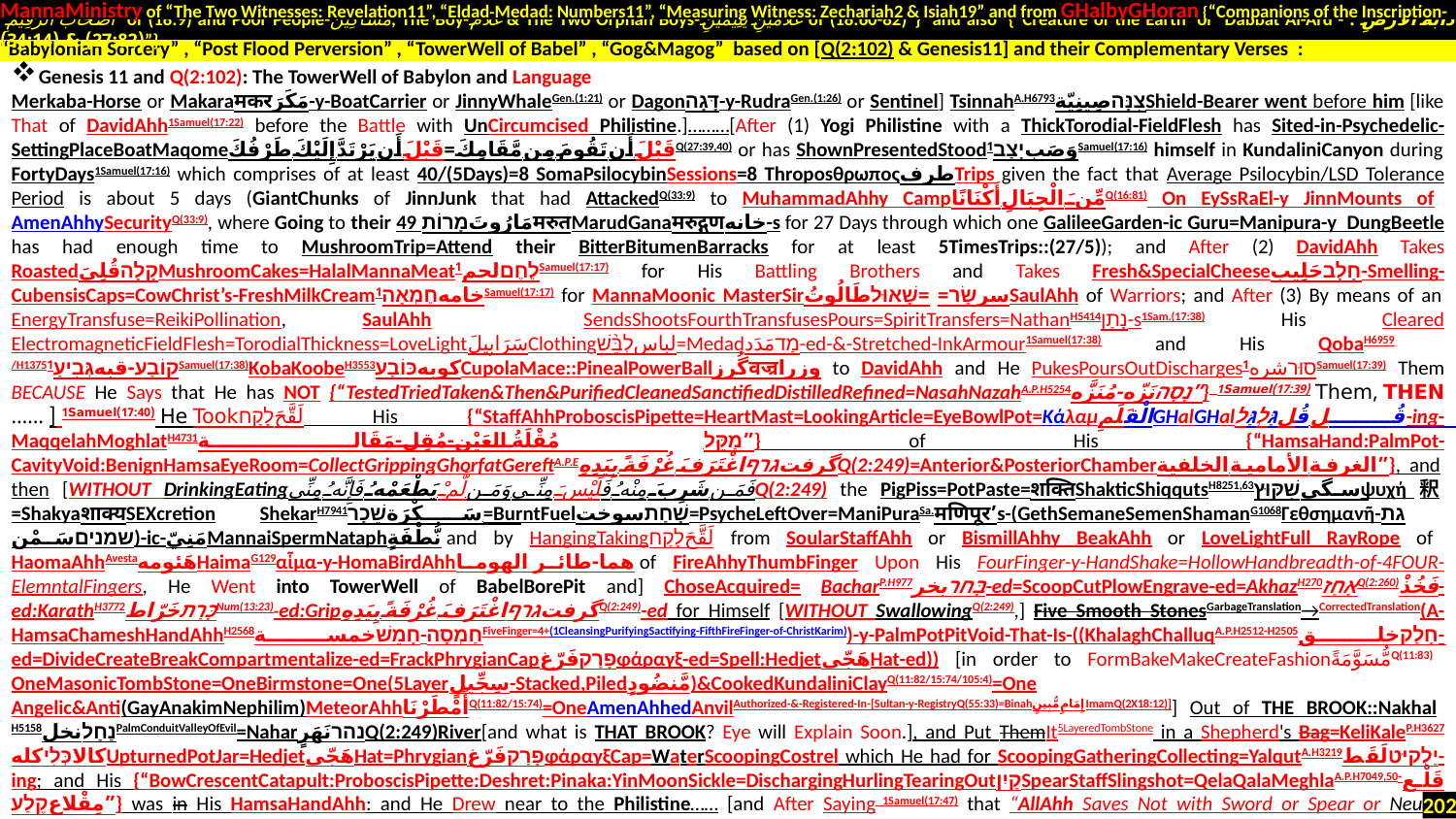

MannaMinistry of “The Two Witnesses: Revelation11”, “Eldad-Medad: Numbers11”, “Measuring Witness: Zechariah2 & Isiah19” and from GHalbyGHoran {“Companions of the Inscription-
 أَصْحَابَ الرَّقِيمِ  of (18:9) and Poor People-مَسَاكِينَ, The Boy-غُلَامُ & The Two Orphan Boys-غُلَامَيْنِ يَتِيمَيْنِ of (18:60-82)”}  and also  {“Creature of the Earth  or  Dabbat Al-Ard - دَابَّةُ الْأَرْضِ : (27:82) & (34:14)”}
.
Genesis 11 and Q(2:102): The TowerWell of Babylon and Language
Merkaba-Horse or Makaraमकरمَكَرَ-y-BoatCarrier or JinnyWhaleGen.(1:21) or Dagonדָּגָה-y-RudraGen.(1:26) or Sentinel] TsinnahA.H6793צִנָּהصِينِيّةShield-Bearer went before him [like That of DavidAhh1Samuel(17:22) before the Battle with UnCircumcised Philistine.]………[After (1) Yogi Philistine with a ThickTorodial-FieldFlesh has Sited-in-Psychedelic-SettingPlaceBoatMaqomeقَبْلَ أَن تَقُومَ مِن مَّقَامِكَ=قَبْلَ أَن يَرْتَدَّ إِلَيْكَ طَرْفُكَQ(27:39,40) or has ShownPresentedStoodوَصَبיָצַב1Samuel(17:16) himself in KundaliniCanyon during FortyDays1Samuel(17:16) which comprises of at least 40/(5Days)=8 SomaPsilocybinSessions=8 ThroposθρωποςطرفTrips given the fact that Average Psilocybin/LSD Tolerance Period is about 5 days (GiantChunks of JinnJunk that had AttackedQ(33:9) to MuhammadAhhy Campمِّنَ الْجِبَالِ أَكْنَانًاQ(16:81) On EySsRaEl-y JinnMounts of AmenAhhySecurityQ(33:9), where Going to their 49 مَارُوتَמָרוֹתमरुतMarudGanaमरुद्गणخانه-s for 27 Days through which one GalileeGarden-ic Guru=Manipura-y  DungBeetle has had enough time to MushroomTrip=Attend their BitterBitumenBarracks for at least 5TimesTrips::(27/5)); and After (2) DavidAhh Takes RoastedקָלָהقُلِيَMushroomCakes=HalalMannaMeatלֶחֶםلحم1Samuel(17:17) for His Battling Brothers and Takes Fresh&SpecialCheeseחָלָבحَلِيب-Smelling-CubensisCaps=CowChrist’s-FreshMilkCreamخامهחֶמְאָה1Samuel(17:17) for MannaMoonic MasterSirسرשַׂר= =שָׁאוּלطَالُوتُSaulAhh of Warriors; and After (3) By means of an EnergyTransfuse=ReikiPollination, SaulAhh  SendsShootsFourthTransfusesPours=SpiritTransfers=NathanH5414נָתַן-s1Sam.(17:38) His Cleared ElectromagneticFieldFlesh=TorodialThickness=LoveLightسَرَابِيلَClothingلباسלְבֵּ֨שׁ=Medadמַדمَدَد-ed-&-Stretched-InkArmour1Samuel(17:38) and His QobaH6959 /H1375קוֹבַע-قبهגְּבִיעַ1Samuel(17:38)KobaKoobeH3553کوبهכּוֹבַעCupolaMace::PinealPowerBallگُرزवज्रوزرا to DavidAhh and He PukesPoursOutDischargesסוּרشره1Samuel(17:39) Them BECAUSE He Says that He has NOT {“TestedTriedTaken&Then&PurifiedCleanedSanctifiedDistilledRefined=NasahNazahA.P.H5254נָסָהنَزّه-مُنَزَّه”} 1Samuel(17:39) Them, THEN …… ] 1Samuel(17:40) He Tookلَقَّحَלָקַח His {“StaffAhhProboscisPipette=HeartMast=LookingArticle=EyeBowlPot=ΚάλαμالْقَلَمِGHalGHalقُل قُلגַּלְגַּל-ing-MaqqelahMoghlatH4731מַקֵּל.مُقْلَةُ العَيْن-مُقِل-مَقَالة”} of His {“HamsaHand:PalmPot-CavityVoid:BenignHamsaEyeRoom=CollectGrippingGhorfatGereftA.P.Eگرفتגרףاغْتَرَفَ غُرْفَةً بِيَدِهِQ(2:249)=Anterior&PosteriorChamberالغرفة الأمامية الخلفية”}, and then [WITHOUT DrinkingEatingفَمَن شَرِبَ مِنْهُ فَلَيْسَ مِنِّي وَمَن لَّمْ يَطْعَمْهُ فَإِنَّهُ مِنِّيQ(2:249) the PigPiss=PotPaste=शक्तिShakticShiqqutsH8251,63سگیשִׁקּוּץψυχή釈=Shakyaशाक्यSEXcretion ShekarH7941سَكْرَةשֵׁכָר.=BurntFuelשָׁחַתسوخت=PsycheLeftOver=ManiPuraSa.मणिपूर’s-(GethSemaneSemenShamanG1068Γεθσημανῆ-גת שמניםسَمْن)-ic-مَنِيّMannaiSpermNataphنُّطْفَةٍ and by HangingTakingلَقَّحَלָקַח from SoularStaffAhh or BismillAhhy BeakAhh or LoveLightFull RayRope of HaomaAhhAvestaهَئومهHaimaG129αἷμα-y-HomaBirdAhhهما-طائر الهوما of FireAhhyThumbFinger Upon His FourFinger-y-HandShake=HollowHandbreadth-of-4FOUR-ElemntalFingers, He Went into TowerWell of BabelBorePit and] ChoseAcquired= BacharP.H977בָּחרبخر-ed=ScoopCutPlowEngrave-ed=AkhazH270אָחַזQ(2:260)فَخُذْ-ed:KarathH3772כָּרַתخَرّاطNum(13:23)-ed:Gripگرفتגרףاغْتَرَفَ غُرْفَةً بِيَدِهِQ(2:249)-ed for Himself [WITHOUT SwallowingQ(2:249),] Five Smooth StonesGarbageTranslation→CorrectedTranslation(A-HamsaChameshHandAhhH2568חָמֵשׁخمسة‎-חַמְסָהFiveFinger=4+(1CleansingPurifyingSactifying-FifthFireFinger-of-ChristKarim))-y-PalmPotPitVoid-That-Is-((KhalaghChalluqA.P.H2512-H2505חָלַקخلق-ed=DivideCreateBreakCompartmentalize-ed=FrackPhrygianCapפָרַקفَرّغφάραγξ-ed=Spell:HedjetهَجّىHat-ed)) [in order to FormBakeMakeCreateFashionمُّسَوَّمَةًQ(11:83) OneMasonicTombStone=OneBirmstone=One(5Layerسِجِّيلٍ-Stacked,Piledمَّنضُودٍ)&CookedKundaliniClayQ(11:82/15:74/105:4)=One Angelic&Anti(GayAnakimNephilim)MeteorAhhأَمْطَرْنَاQ(11:82/15:74)=OneAmenAhhedAnvilAuthorized-&-Registered-In-[Sultan-y-RegistryQ(55:33)=Binahإِمَامٍ مُّبِينٍImamQ(2X18:12)]] Out of THE BROOK::Nakhal H5158נַחַלنخلPalmConduitValleyOfEvil=NaharנהרنَهَرٍQ(2:249)River[and what is THAT BROOK? Eye will Explain Soon.], and Put ThemIt5LayeredTombStone in a Shepherd's Bag=KeliKaleP.H3627 كالاכְּלִיکلهUpturnedPotJar=HedjetهَجّىHat=PhrygianפָרַקفَرّغφάραγξCap=WaterScoopingCostrel which He had for ScoopingGatheringCollecting=YalqutA.H3219יַלְקיּטلَقَط-ing; and His {“BowCrescentCatapult:ProboscisPipette:Deshret:Pinaka:YinMoonSickle=DischargingHurlingTearingOutקַיִןSpearStaffSlingshot=QelaQalaMeghlaA.P.H7049,50قَلْع-مِقْلاعקֶלַע”} was in His HamsaHandAhh: and He Drew near to the Philistine…… [and After Saying 1Samuel(17:47) that “AllAhh Saves Not with Sword or Spear or Neural OmmmPowerment or Electromagnetic Charge, But By LoveLight Because Anti-Hate&KrishnaCurse BattleAhh Belongs to LoveLord” …..] 1Samuel(17:49) And DavidAhh Put His HamsaHandAhh in His HedjetHat, and TookImbued thence The [Masonic-CallCally-Registered Tomb]Stoneبناאֶבֶן, and Slang IT, and [SultanAhh-y PortalProjector of AllAhh’s Providence Glided IT in AkashicSpace to] SmoteSubdueConquer"ICXC-NIKA"NikaoG3528νικάωNakahH5221נָכָהNAKARناکار-نَكِّرُوQ(27:41)UNKarmaकर्म-ed the CursedKrishnaCrap:YogiPhilistine:EgoBomb
“Babylonian Sorcery” , “Post Flood Perversion” , “TowerWell of Babel” , “Gog&Magog”  based on [Q(2:102) & Genesis11] and their Complementary Verses  :
202